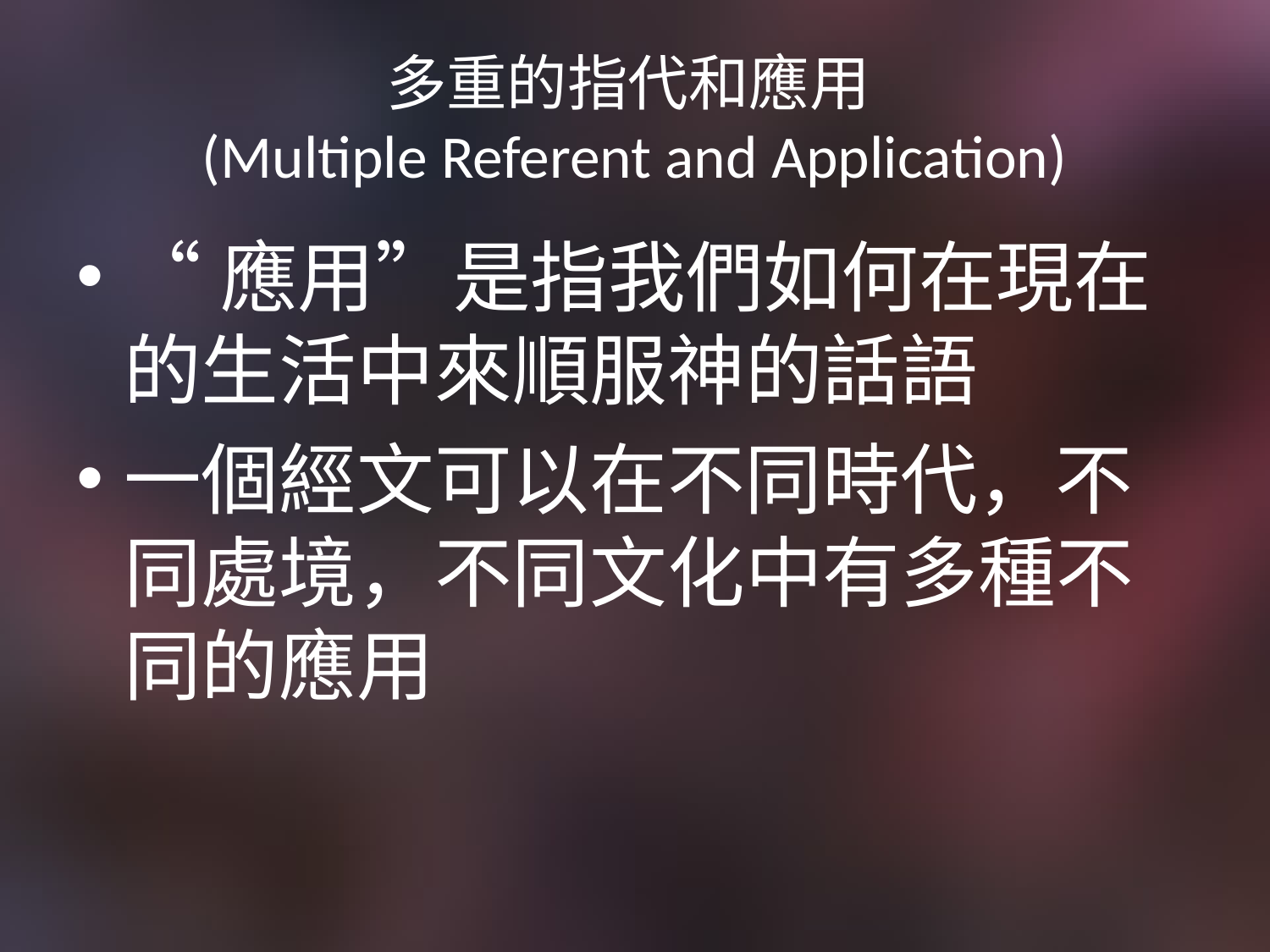

# 多重的指代和應用 (Multiple Referent and Application)
“應用”是指我們如何在現在的生活中來順服神的話語
一個經文可以在不同時代，不同處境，不同文化中有多種不同的應用